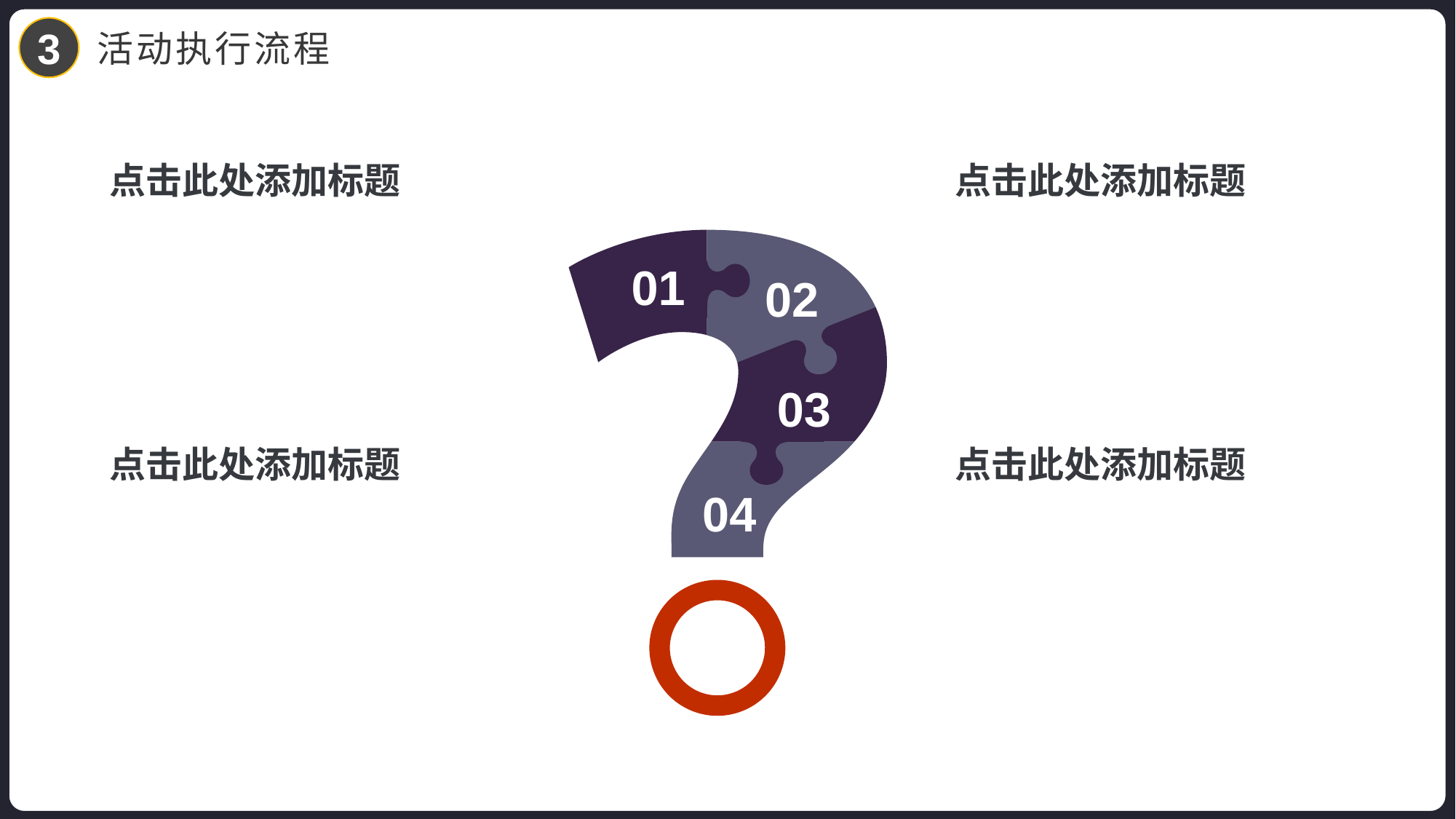

3
活动执行流程
点击此处添加标题
点击此处添加标题

01
02
03
点击此处添加标题
点击此处添加标题
04